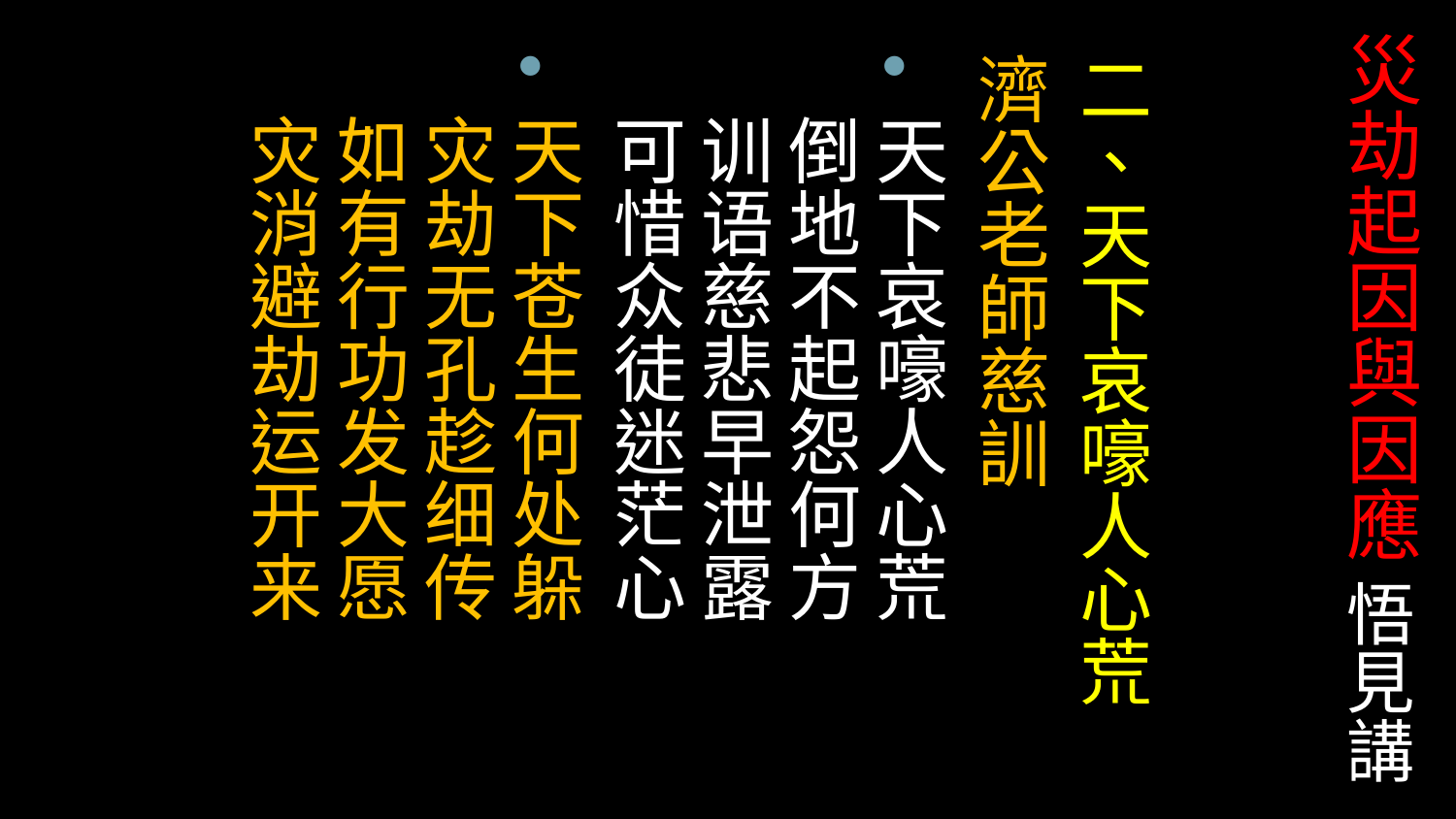

# 災劫起因與因應 悟見講
二、天下哀嚎人心荒
濟公老師慈訓
天下哀嚎人心荒          倒地不起怨何方          训语慈悲早泄露         可惜众徒迷茫心
天下苍生何处躲         灾劫无孔趁细传        如有行功发大愿        灾消避劫运开来